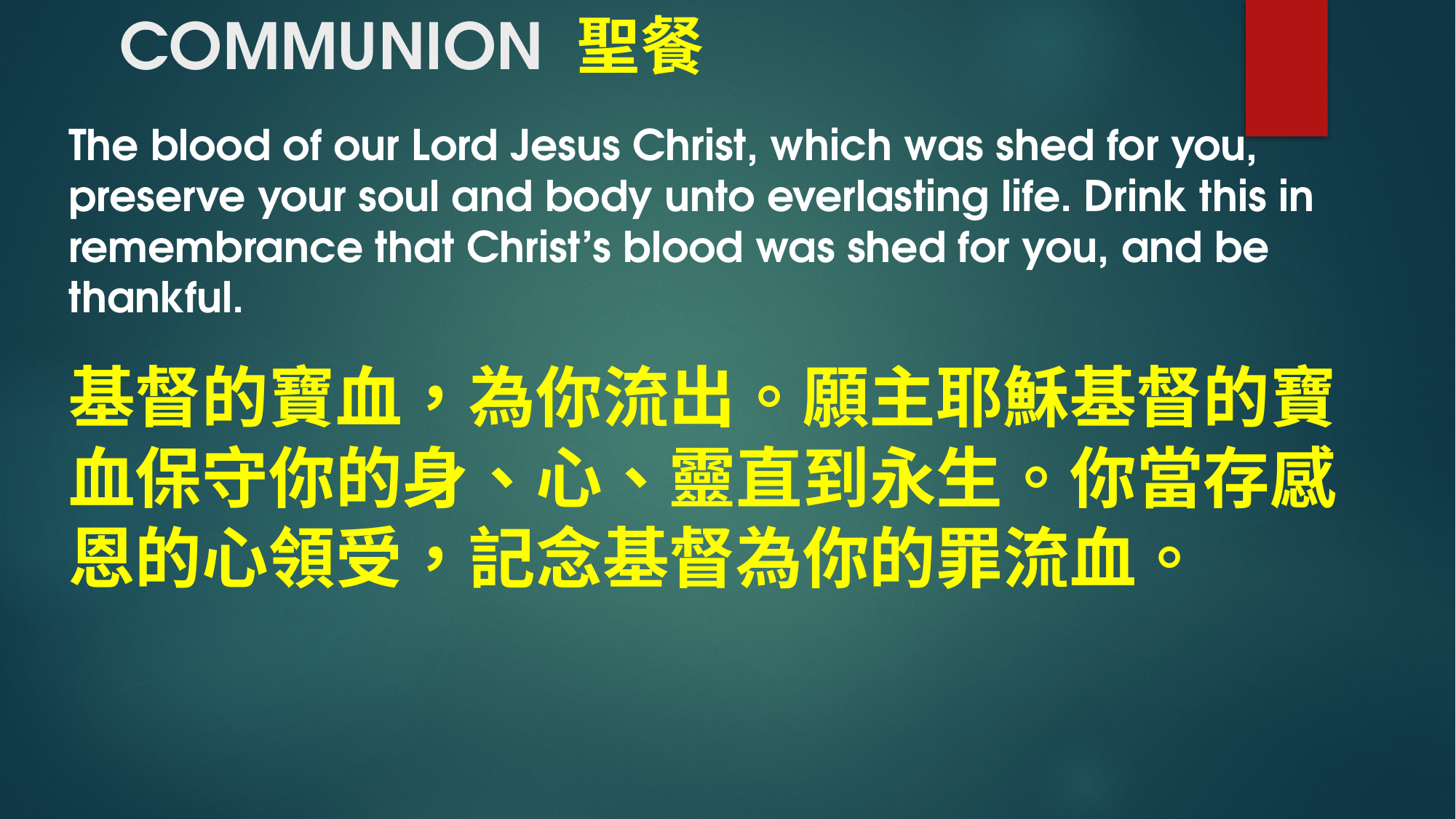

# COMMUNION 聖餐
The blood of our Lord Jesus Christ, which was shed for you, preserve your soul and body unto everlasting life. Drink this in remembrance that Christ’s blood was shed for you, and be thankful.

基督的寶血，為你流出。願主耶穌基督的寶血保守你的身、心、靈直到永生。你當存感恩的心領受，記念基督為你的罪流血。